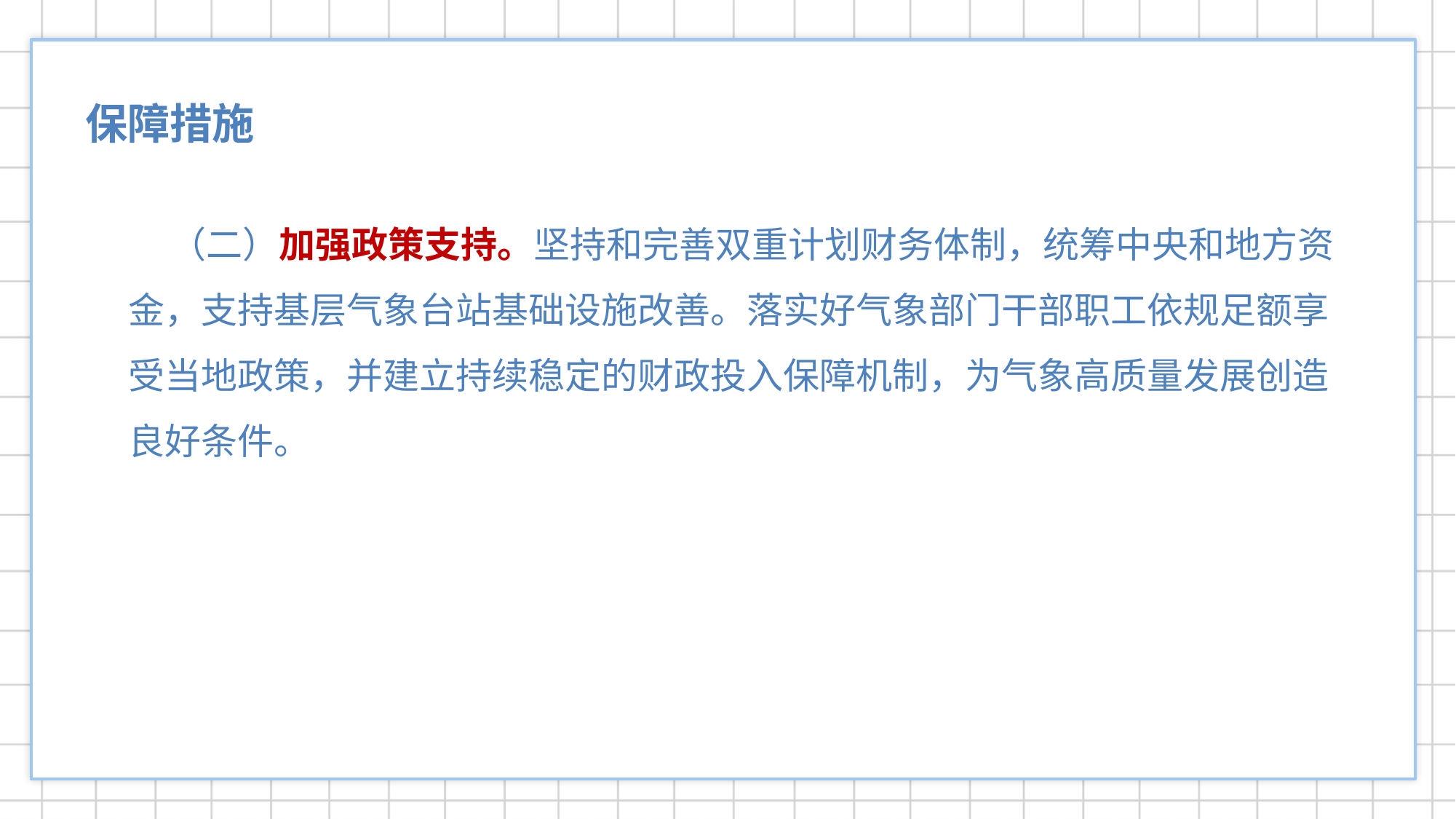

保障措施
    （二）加强政策支持。坚持和完善双重计划财务体制，统筹中央和地方资金，支持基层气象台站基础设施改善。落实好气象部门干部职工依规足额享受当地政策，并建立持续稳定的财政投入保障机制，为气象高质量发展创造良好条件。